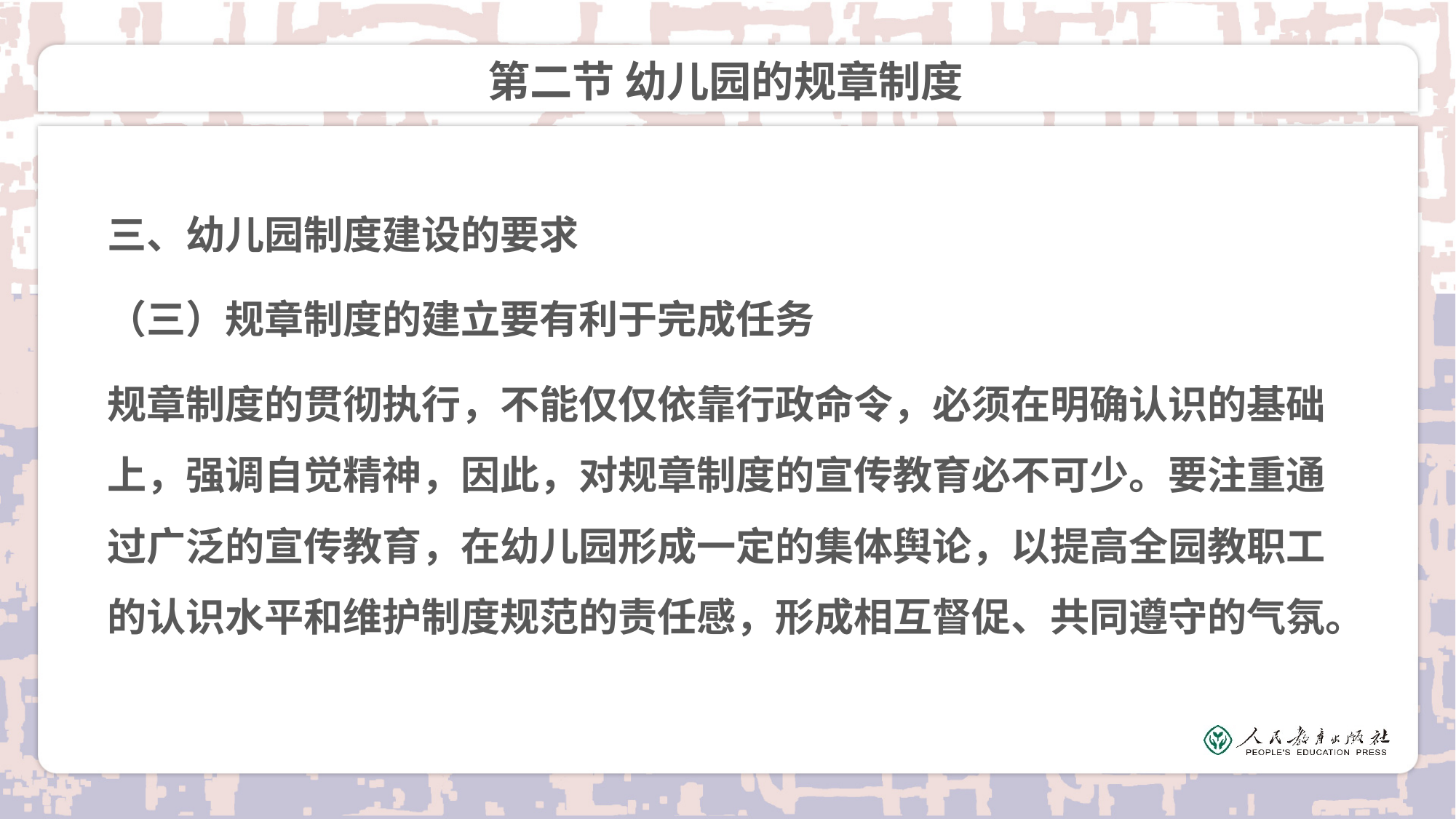

# 第二节 幼儿园的规章制度
三、幼儿园制度建设的要求
（三）规章制度的建立要有利于完成任务
规章制度的贯彻执行，不能仅仅依靠行政命令，必须在明确认识的基础上，强调自觉精神，因此，对规章制度的宣传教育必不可少。要注重通过广泛的宣传教育，在幼儿园形成一定的集体舆论，以提高全园教职工的认识水平和维护制度规范的责任感，形成相互督促、共同遵守的气氛。